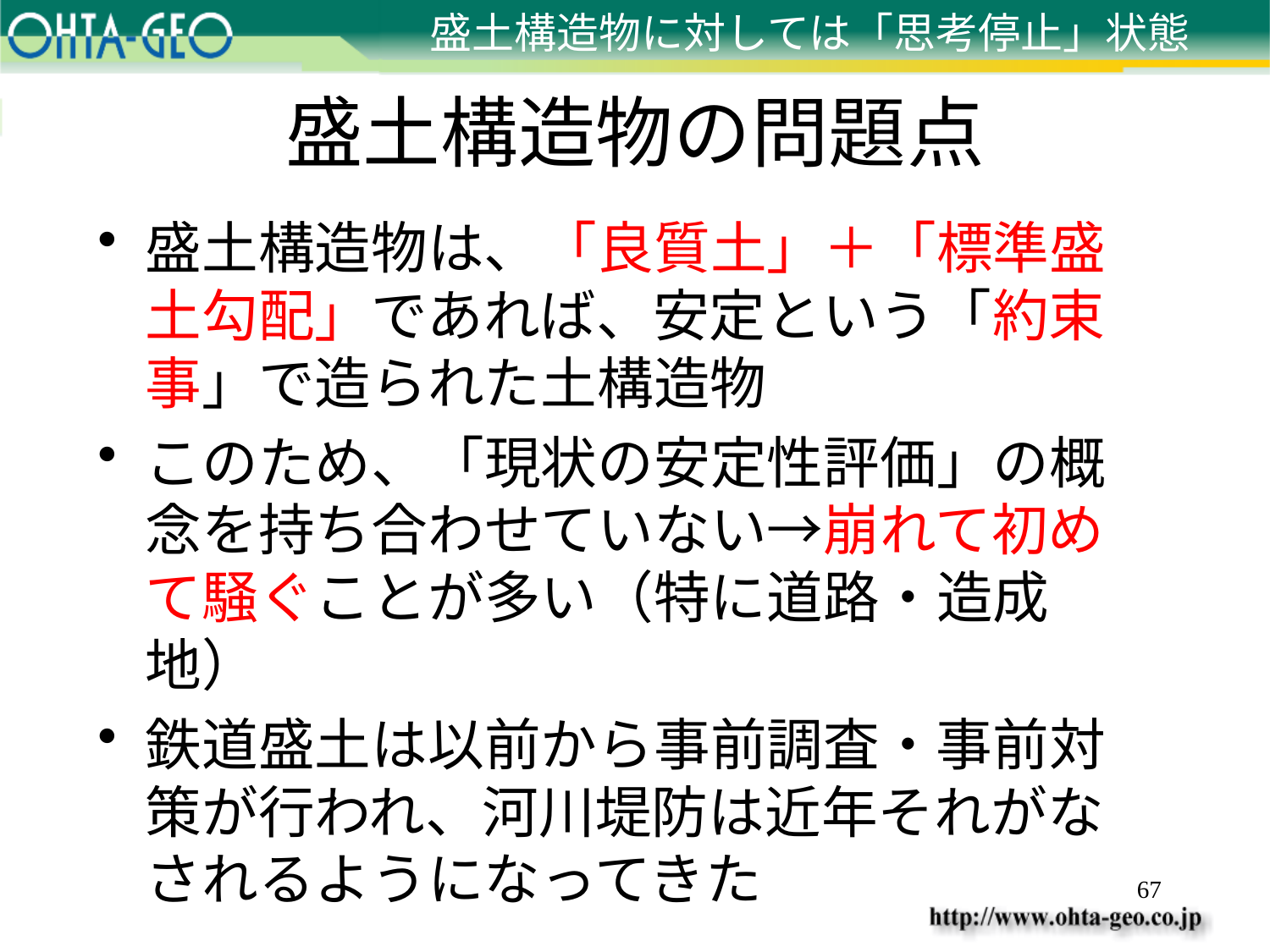

盛土構造物に対しては「思考停止」状態
# 盛土構造物の問題点
盛土構造物は、「良質土」＋「標準盛土勾配」であれば、安定という「約束事」で造られた土構造物
このため、「現状の安定性評価」の概念を持ち合わせていない→崩れて初めて騒ぐことが多い（特に道路・造成地）
鉄道盛土は以前から事前調査・事前対策が行われ、河川堤防は近年それがなされるようになってきた
67